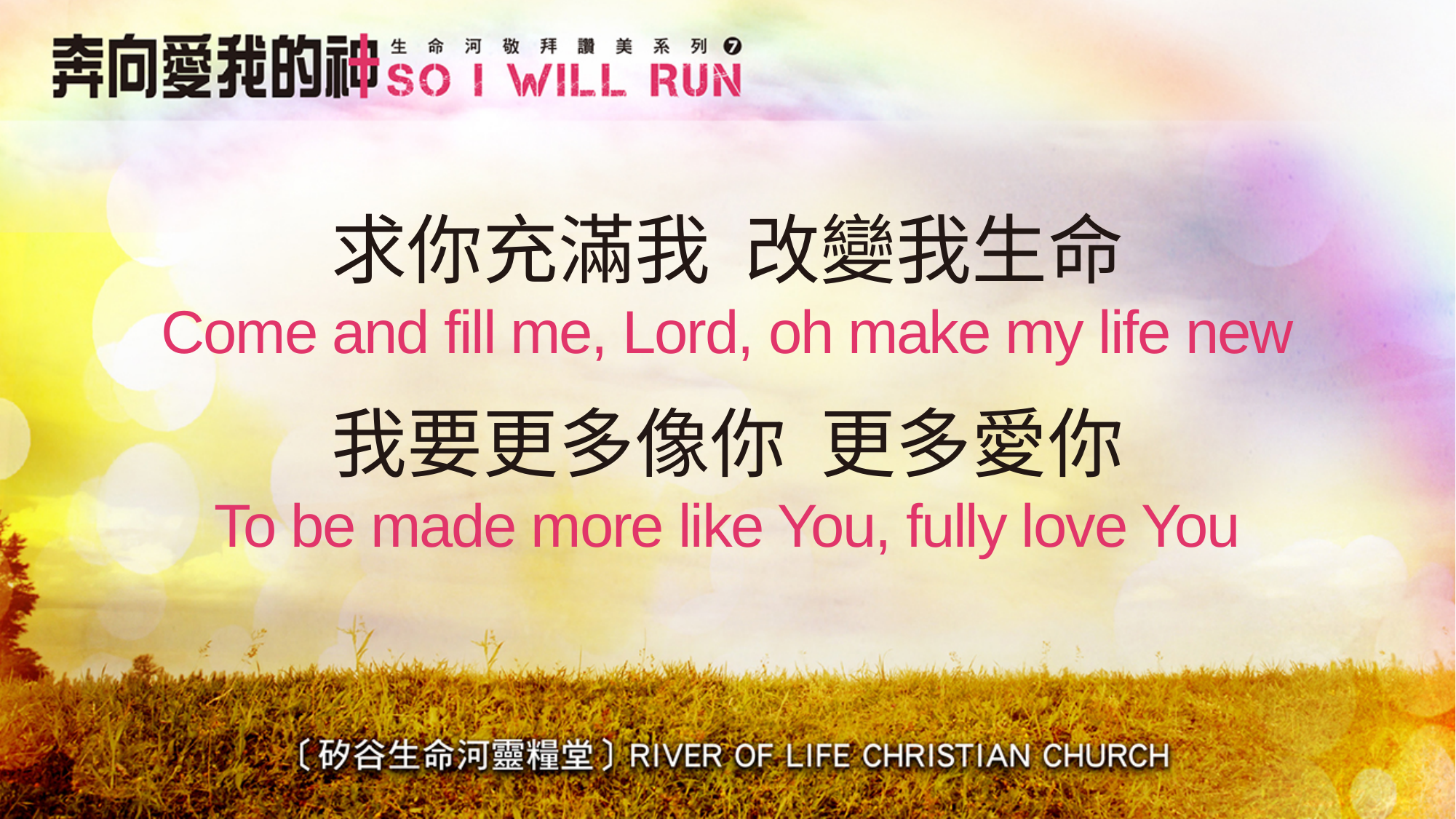

# 求你充滿我  改變我生命 Come and fill me, Lord, oh make my life new
我要更多像你  更多愛你
To be made more like You, fully love You